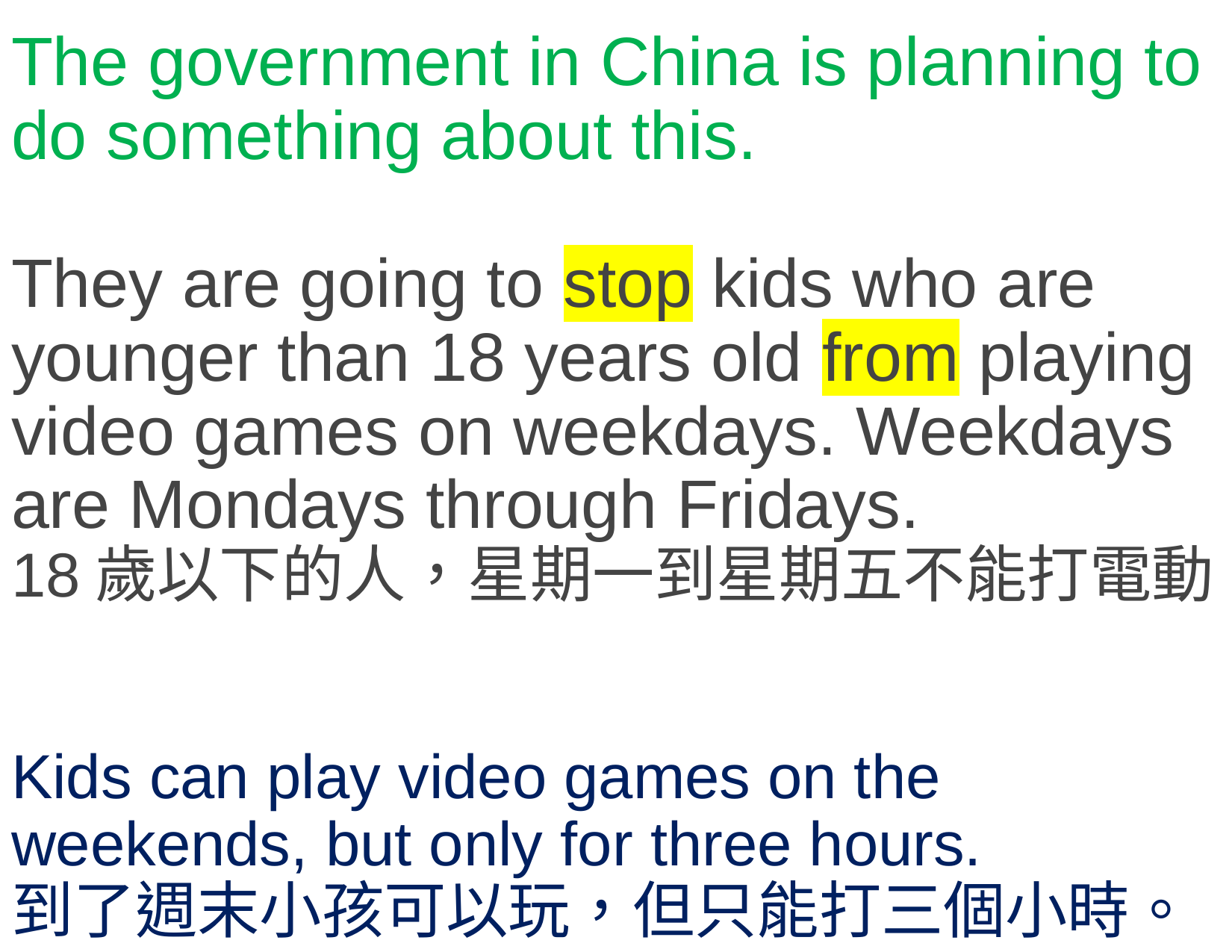

# The government in China is planning to do something about this. They are going to stop kids who are younger than 18 years old from playing video games on weekdays. Weekdays are Mondays through Fridays. 18歲以下的人，星期一到星期五不能打電動。 Kids can play video games on the weekends, but only for three hours. 到了週末小孩可以玩，但只能打三個小時。